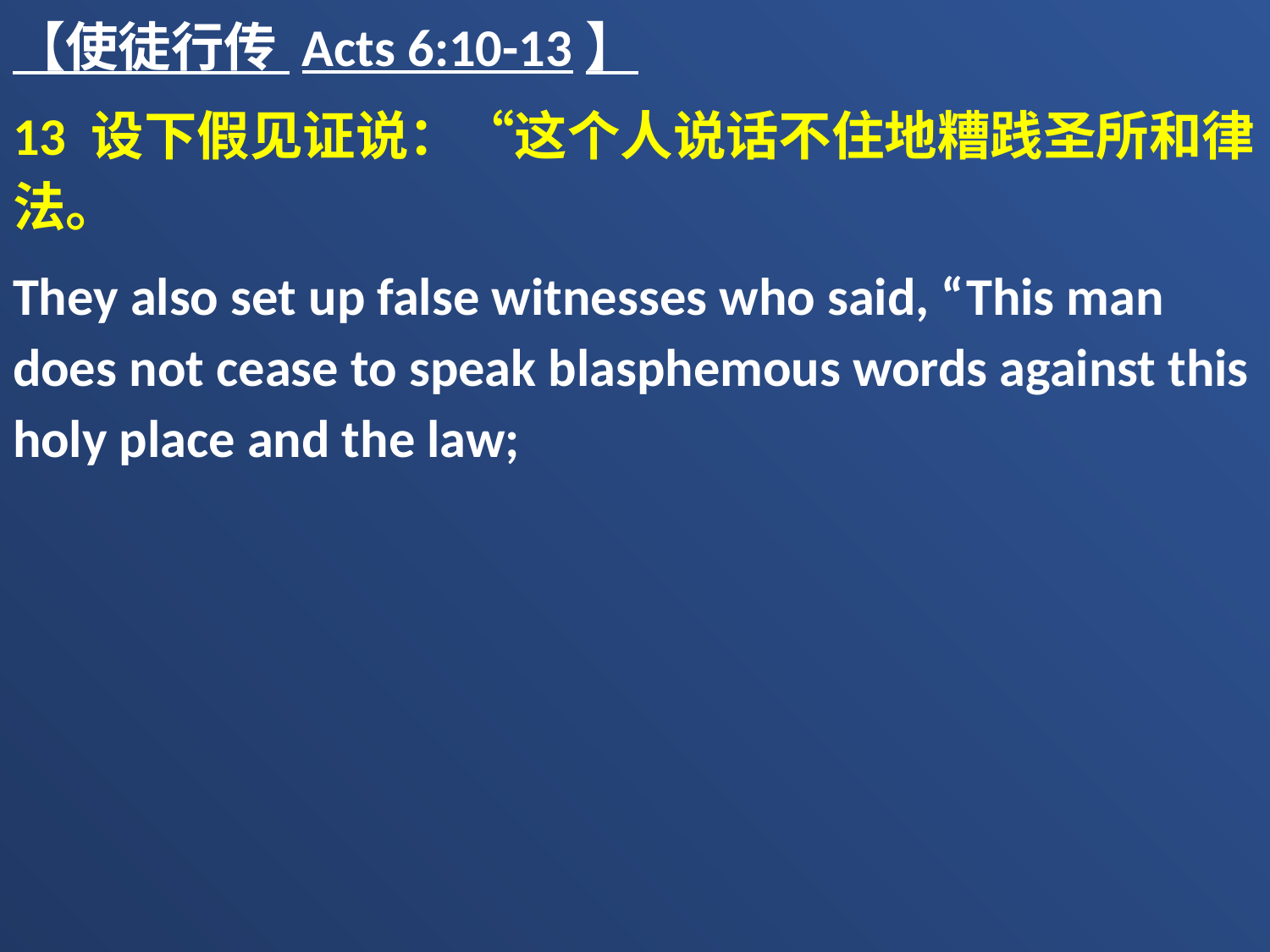

【使徒行传 Acts 6:10-13】
13 设下假见证说：“这个人说话不住地糟践圣所和律法。
They also set up false witnesses who said, “This man does not cease to speak blasphemous words against this holy place and the law;